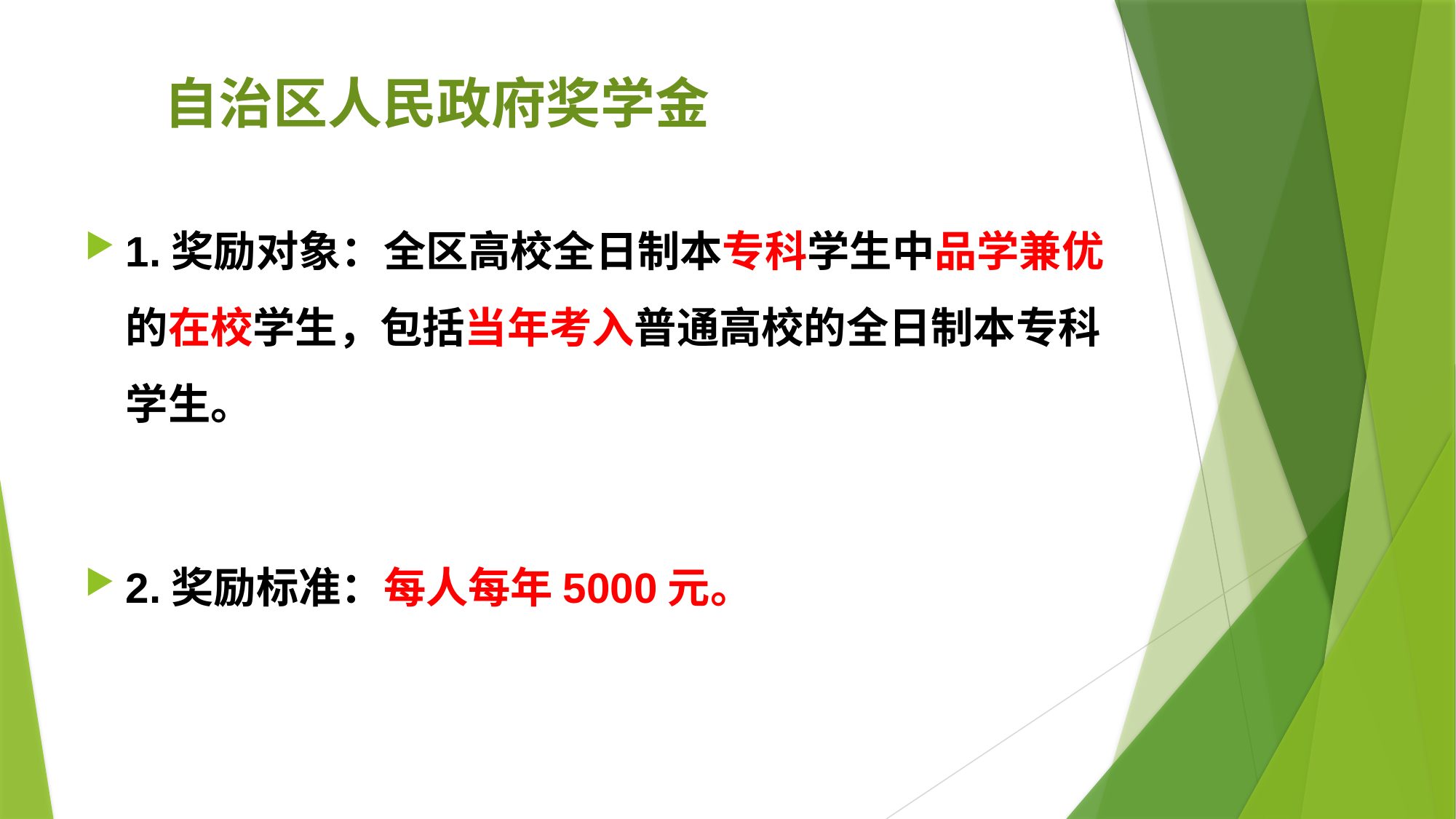

# 自治区人民政府奖学金
1.奖励对象：全区高校全日制本专科学生中品学兼优的在校学生，包括当年考入普通高校的全日制本专科学生。

2.奖励标准：每人每年5000元。